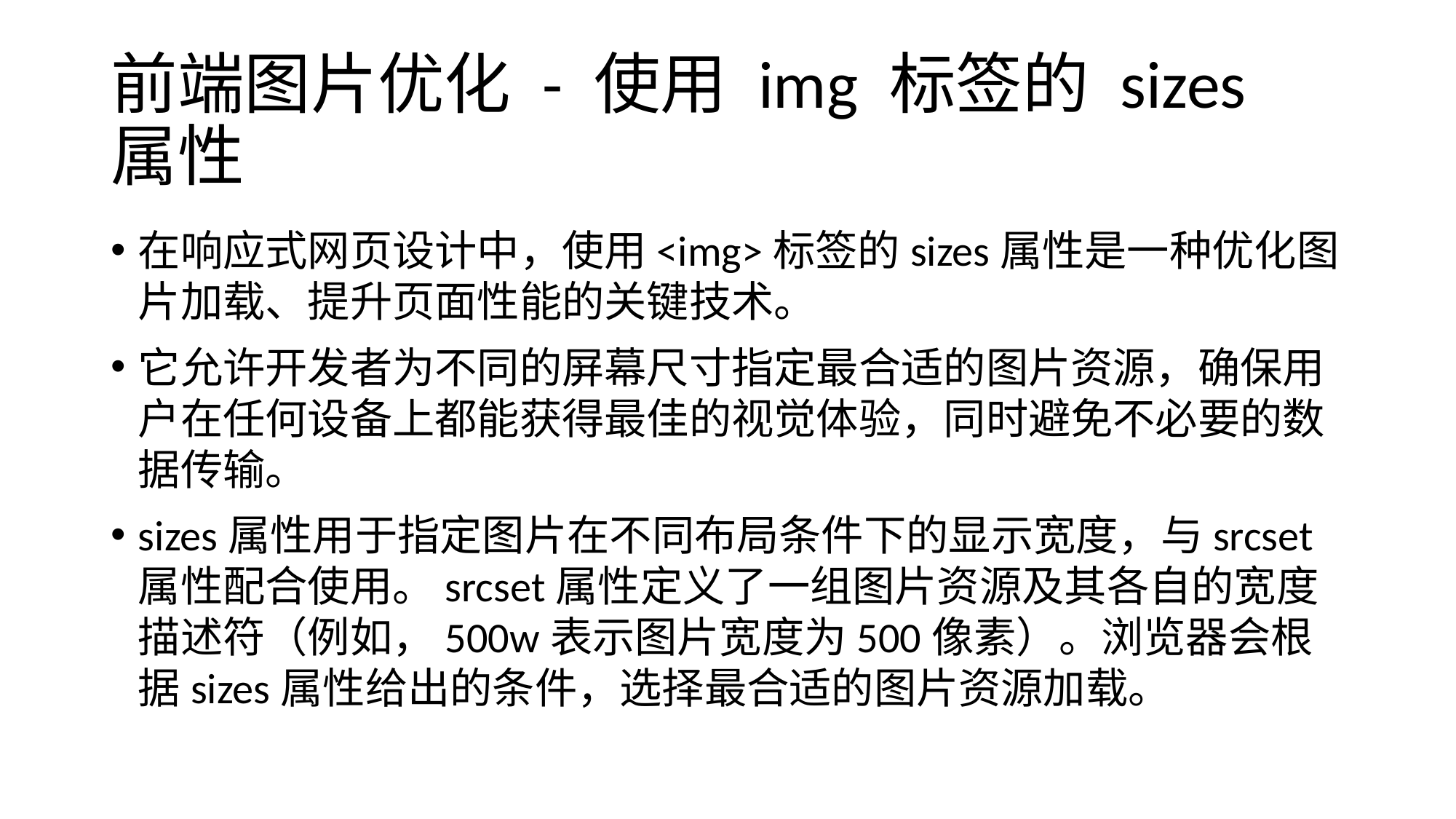

# 前端图片优化 - 使用 img 标签的 sizes 属性
在响应式网页设计中，使用<img>标签的sizes属性是一种优化图片加载、提升页面性能的关键技术。
它允许开发者为不同的屏幕尺寸指定最合适的图片资源，确保用户在任何设备上都能获得最佳的视觉体验，同时避免不必要的数据传输。
sizes属性用于指定图片在不同布局条件下的显示宽度，与srcset属性配合使用。srcset属性定义了一组图片资源及其各自的宽度描述符（例如，500w表示图片宽度为500像素）。浏览器会根据sizes属性给出的条件，选择最合适的图片资源加载。